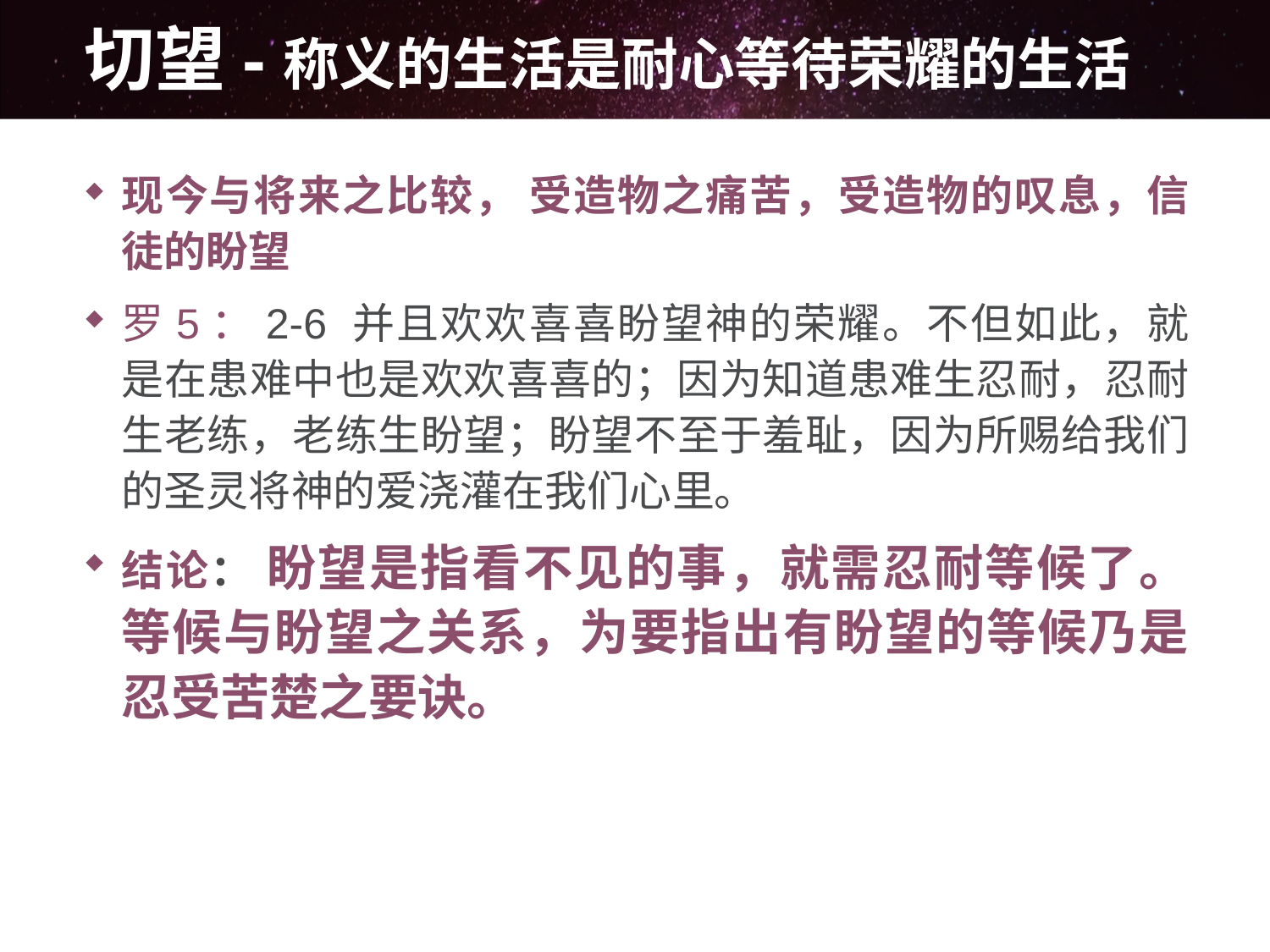

# 切望-称义的生活是耐心等待荣耀的生活
现今与将来之比较， 受造物之痛苦，受造物的叹息，信徒的盼望
罗5：2-6 并且欢欢喜喜盼望神的荣耀。不但如此，就是在患难中也是欢欢喜喜的；因为知道患难生忍耐，忍耐生老练，老练生盼望；盼望不至于羞耻，因为所赐给我们的圣灵将神的爱浇灌在我们心里。
结论： 盼望是指看不见的事，就需忍耐等候了。等候与盼望之关系，为要指出有盼望的等候乃是忍受苦楚之要诀。